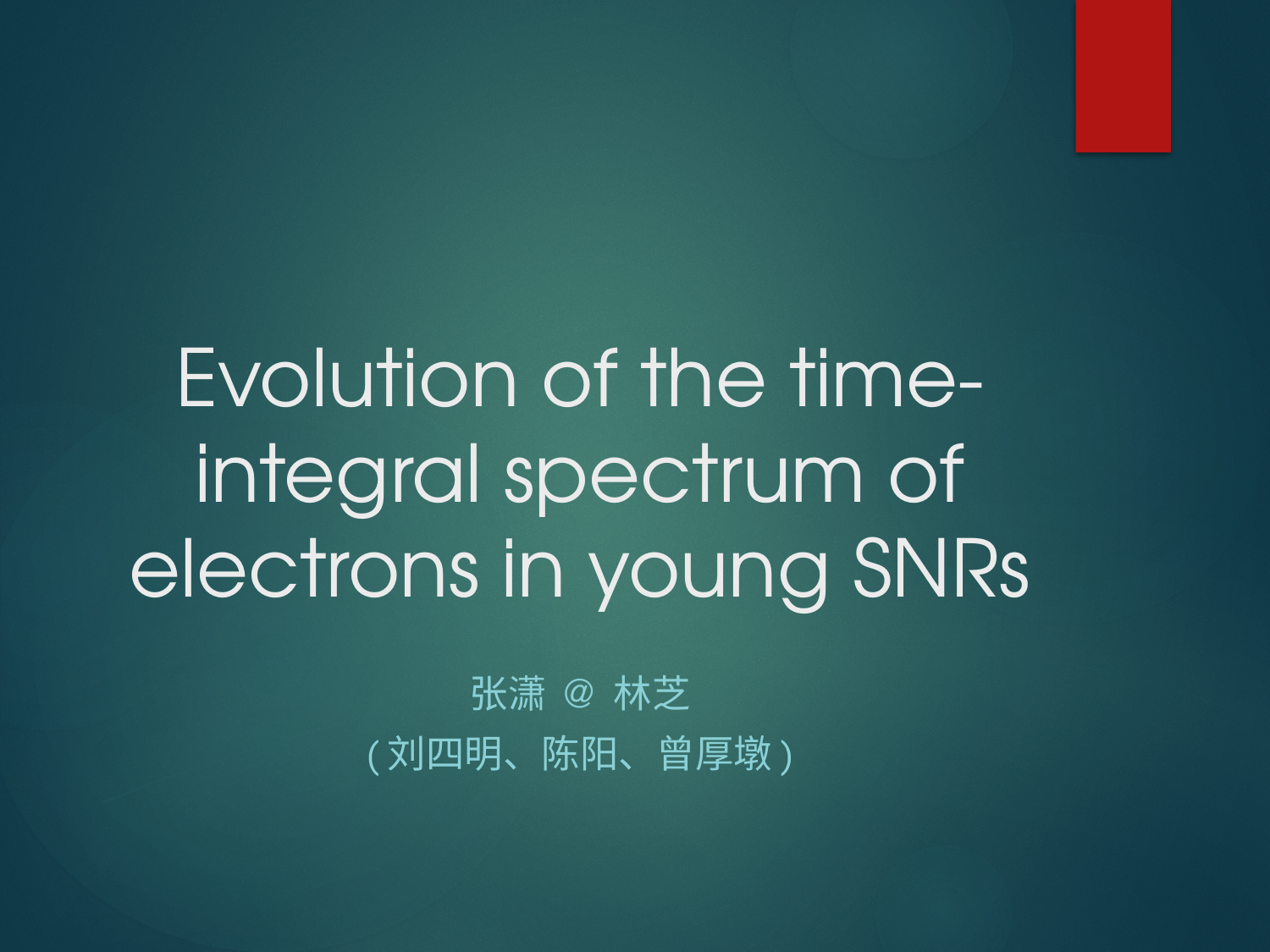

# Evolution of the time-integral spectrum of electrons in young SNRs
张潇 @ 林芝
(刘四明、陈阳、曾厚墩)